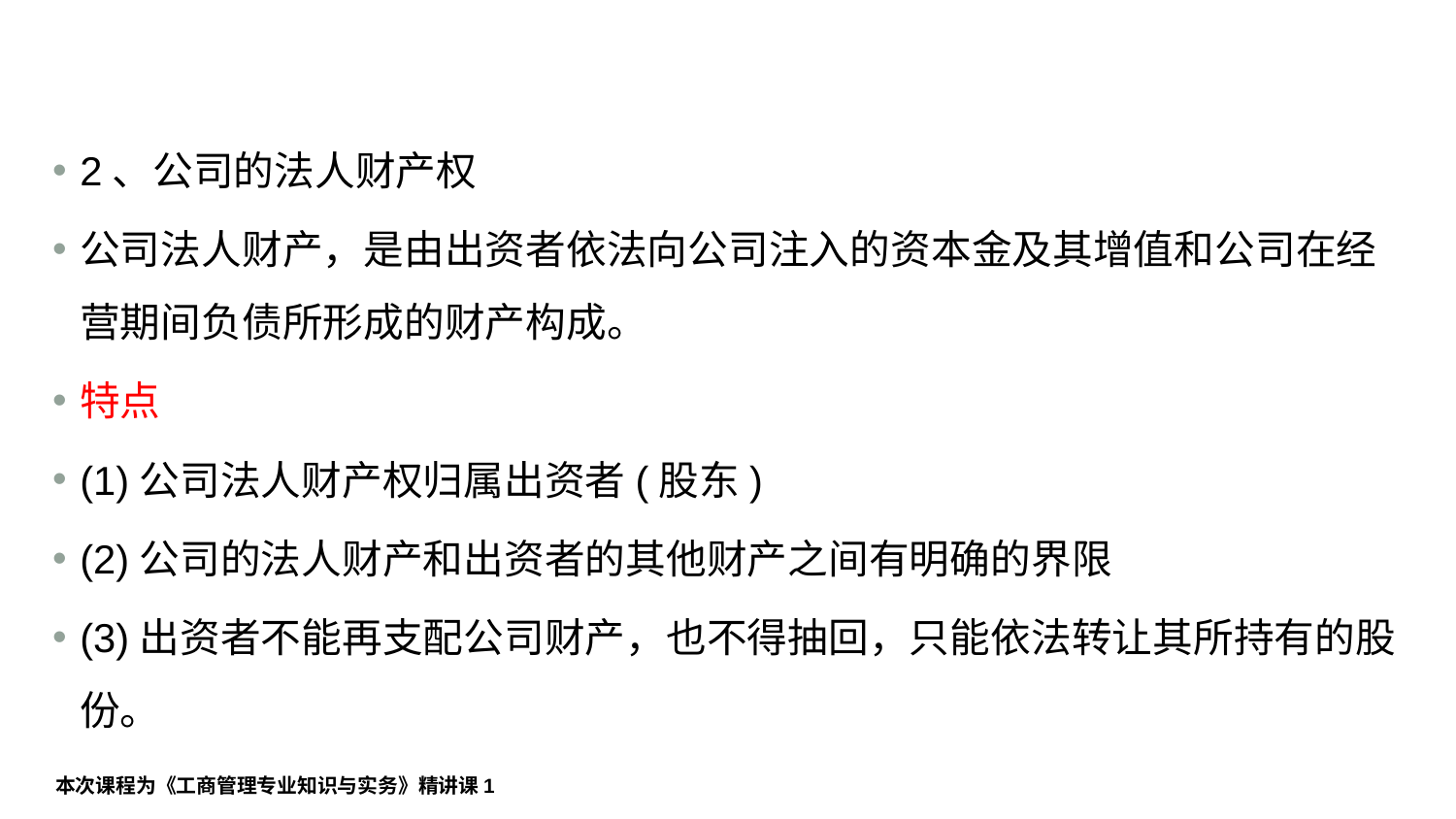

#
2、公司的法人财产权
公司法人财产，是由出资者依法向公司注入的资本金及其增值和公司在经营期间负债所形成的财产构成。
特点
(1)公司法人财产权归属出资者(股东)
(2)公司的法人财产和出资者的其他财产之间有明确的界限
(3)出资者不能再支配公司财产，也不得抽回，只能依法转让其所持有的股份。